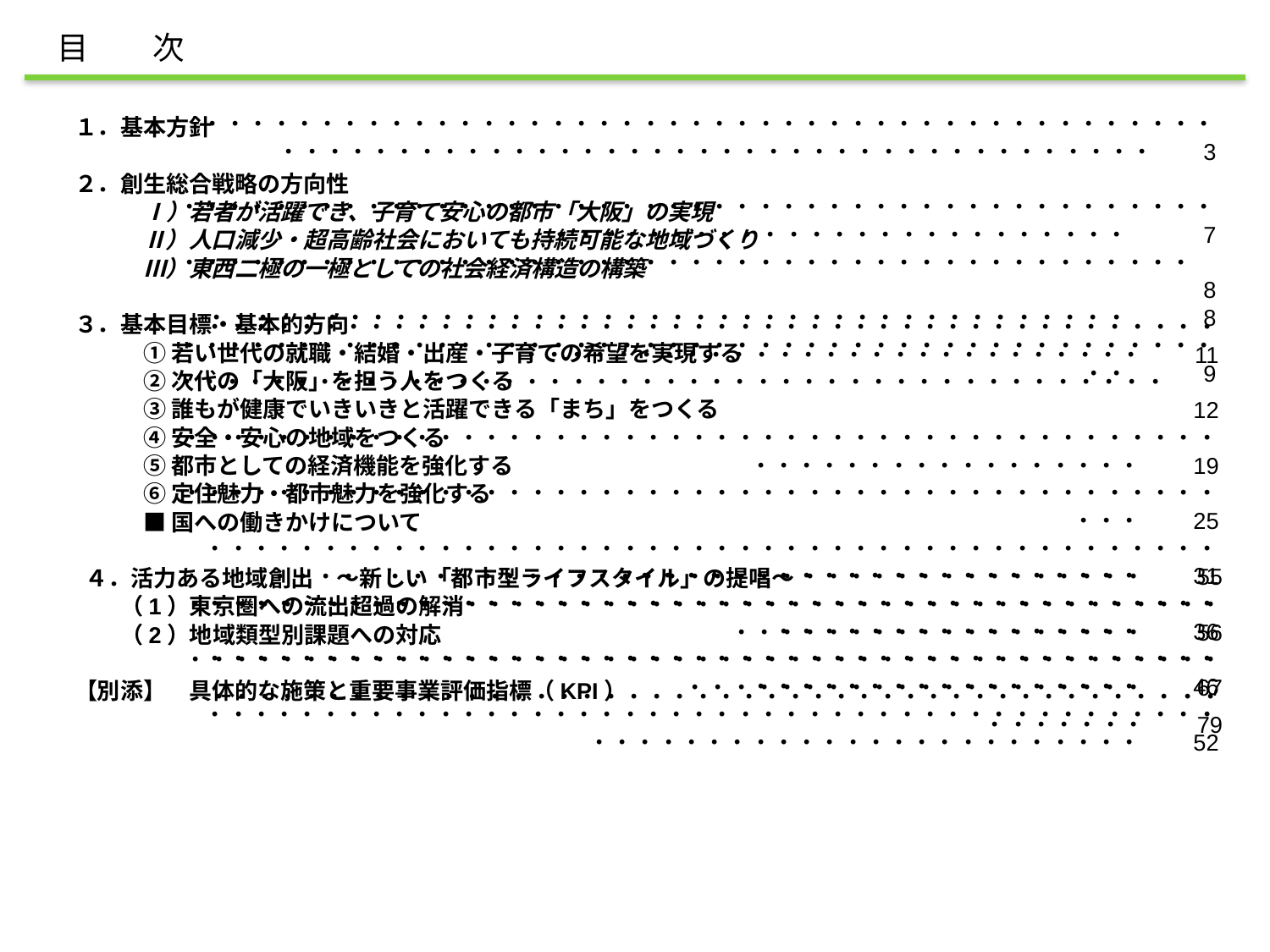

目　　次
　・・・・・・・・・・・・・・・・・・・・・・・・・・・・・・・・・・・・・・・・・・・・・・・・・・・・・・・・・・・・・・・・・・・・・・・・・・・・・・・・・・  　  3

・・・・・・・・・・・・・・・・・・・・・・・・・・・・・・・・・・・・・・・・・・・・・・・・・・・・・・・・・・・・・・・・・・・・・・　　　7
・・・・・・・・・・・・・・・・・・・・・・・・・・・・・・・・・・・・・・・・・・・・　　　8
　・・・・・・・・・・・・・・・・・・・・・・・・・・・・・・・・・・・・・・・・　　　8
・・・・・・・・・・・・・・・・・・・・・・・・・・・・・・・・・・・・・・・・・・・・・・・　　　9
１．基本方針

２．創生総合戦略の方向性
　　　Ⅰ）若者が活躍でき、子育て安心の都市「大阪」の実現
　　　Ⅱ）人口減少・超高齢社会においても持続可能な地域づくり
　　　Ⅲ）東西二極の一極としての社会経済構造の構築

３．基本目標・基本的方向
　　　① 若い世代の就職・結婚・出産・子育ての希望を実現する
　　　② 次代の「大阪」を担う人をつくる
　　　③ 誰もが健康でいきいきと活躍できる「まち」をつくる
　　　④ 安全・安心の地域をつくる
　　　⑤ 都市としての経済機能を強化する
　　　⑥ 定住魅力・都市魅力を強化する
　　　■ 国への働きかけについて

 ４．活力ある地域創出　～新しい「都市型ライフスタイル」の提唱～
　　（1）東京圏への流出超過の解消
　　（2）地域類型別課題への対応

【別添】　具体的な施策と重要事業評価指標（KPI）
　・・・・・・・・・・・・・・・・・・・・・・・・・・・・・・・・・・・・・・・・・・・・・・・・・・・・・・・・・・・・・・・・・・・・・・・　　11
・・・・・・・・・・・・・・・・・・・・・・・・・・・・・・・・・・・・・・・・・・・　　12
・・・・・・・・・・・・・・・・・・・・・・・・・・・・・・・・・・・・・・・・・・・・・・・・・・・・・・・・・・・・・・　　19
・・・・・・・・・・・・・・・・・・・・・・・・・・・・・・・・・・・・・・・・・・・・・・・・　　25
　・・・・・・・・・・・・・・・・・・・・・・・・・・・・・・・・・・・・・・・・・・・・・・・・・・・・・・・・・・・・・・・・・・　　31
　・・・・・・・・・・・・・・・・・・・・・・・・・・・・・・・・・・・・・・・・・・・・・・・・・・・・・・・・・・・・　　36
　・・・・・・・・・・・・・・・・・・・・・・・・・・・・・・・・・・・・・・・・・・・・・・・・・・・・・・・・・・・・・　　46
　・・・・・・・・・・・・・・・・・・・・・・・・・・・・・・・・・・・・・・・・・・・・・・・・・・・・・・・・・・・・・・・・・・・・　　52

　・・・・・・・・・・・・・・・・・・・・・・・・・・・・・・・・・・・・・・　　55
・・・・・・・・・・・・・・・・・・・・・・・・・・・・・・・・・・・・・・・・・・・・・・・・・・・・・・・・・・・・・・・　　56
・・・・・・・・・・・・・・・・・・・・・・・・・・・・・・・・・・・・・・・・・・・・・・・・・・・・・・・・・・・・・・・・・　　67

　・・・・・・・・・・・・・・・・・・・・・・・・・・・・・・・・・・・・・・・・・・・・・・・・・・・　　79